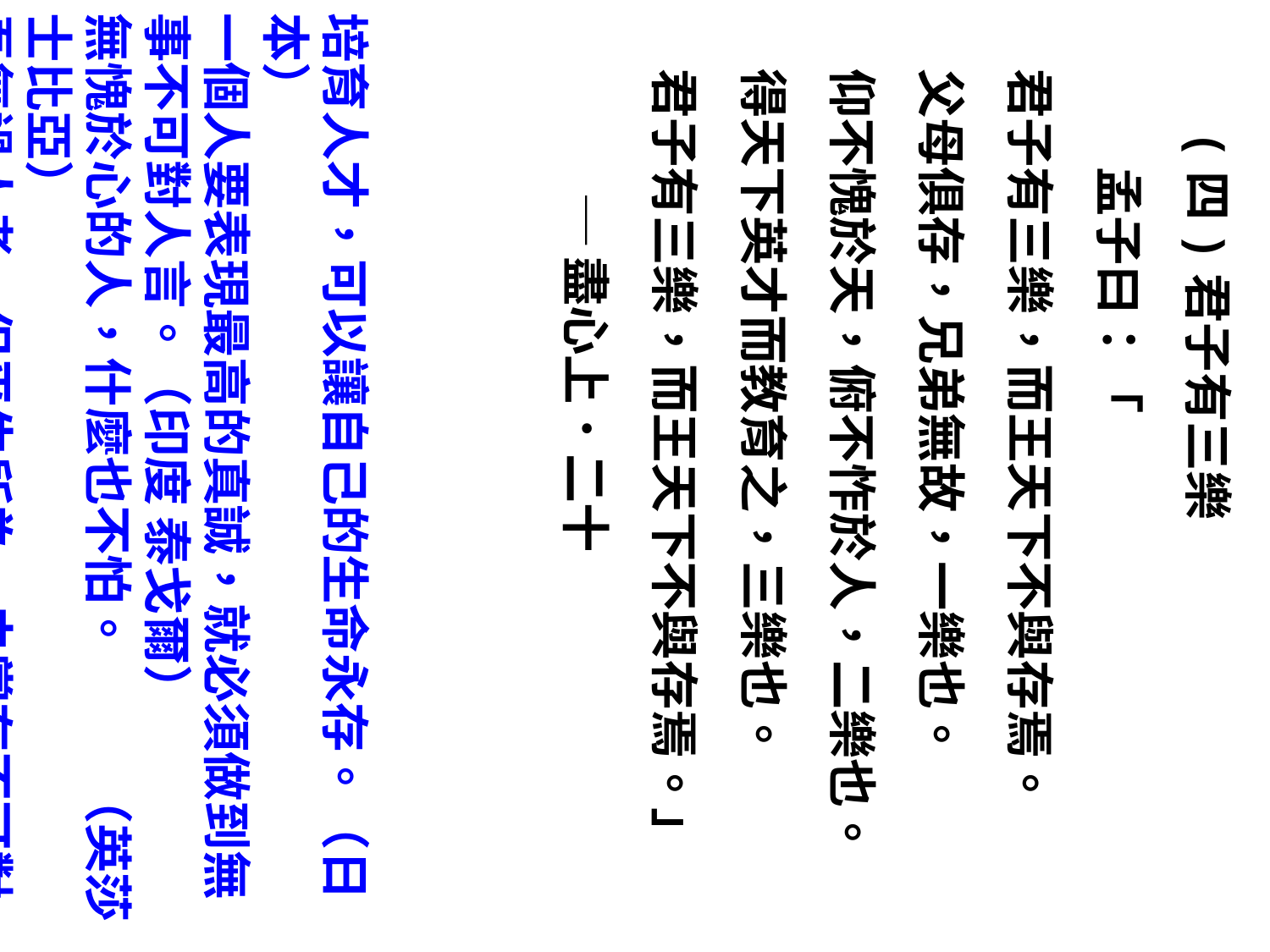

培育人才，可以讓自己的生命永存。（日本）
一個人要表現最高的真誠，就必須做到無事不可對人言。（印度 泰戈爾）
無愧於心的人，什麼也不怕。	（英莎士比亞）
吾無過人者，但平生所為，未嘗有不可對人言者耳。	（宋 司馬光）
　(四)君子有三樂
　　孟子曰：「
君子有三樂，而王天下不與存焉。
父母俱存，兄弟無故，一樂也。
仰不愧於天，俯不怍於人，二樂也。
得天下英才而教育之，三樂也。
君子有三樂，而王天下不與存焉。」
	─盡心上．二十